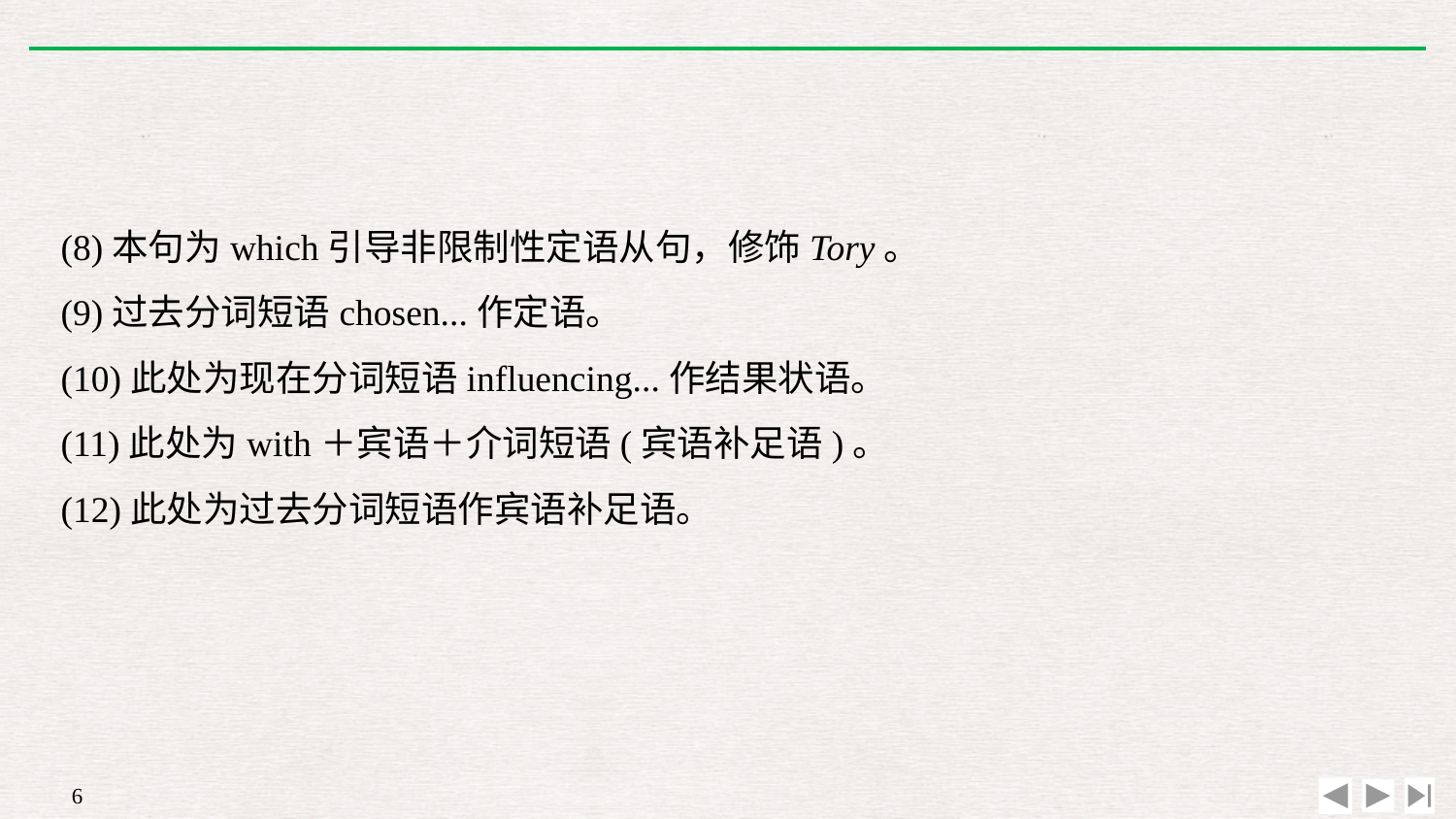

(8)本句为which引导非限制性定语从句，修饰Tory。
(9)过去分词短语chosen...作定语。
(10)此处为现在分词短语influencing...作结果状语。
(11)此处为with＋宾语＋介词短语(宾语补足语)。
(12)此处为过去分词短语作宾语补足语。